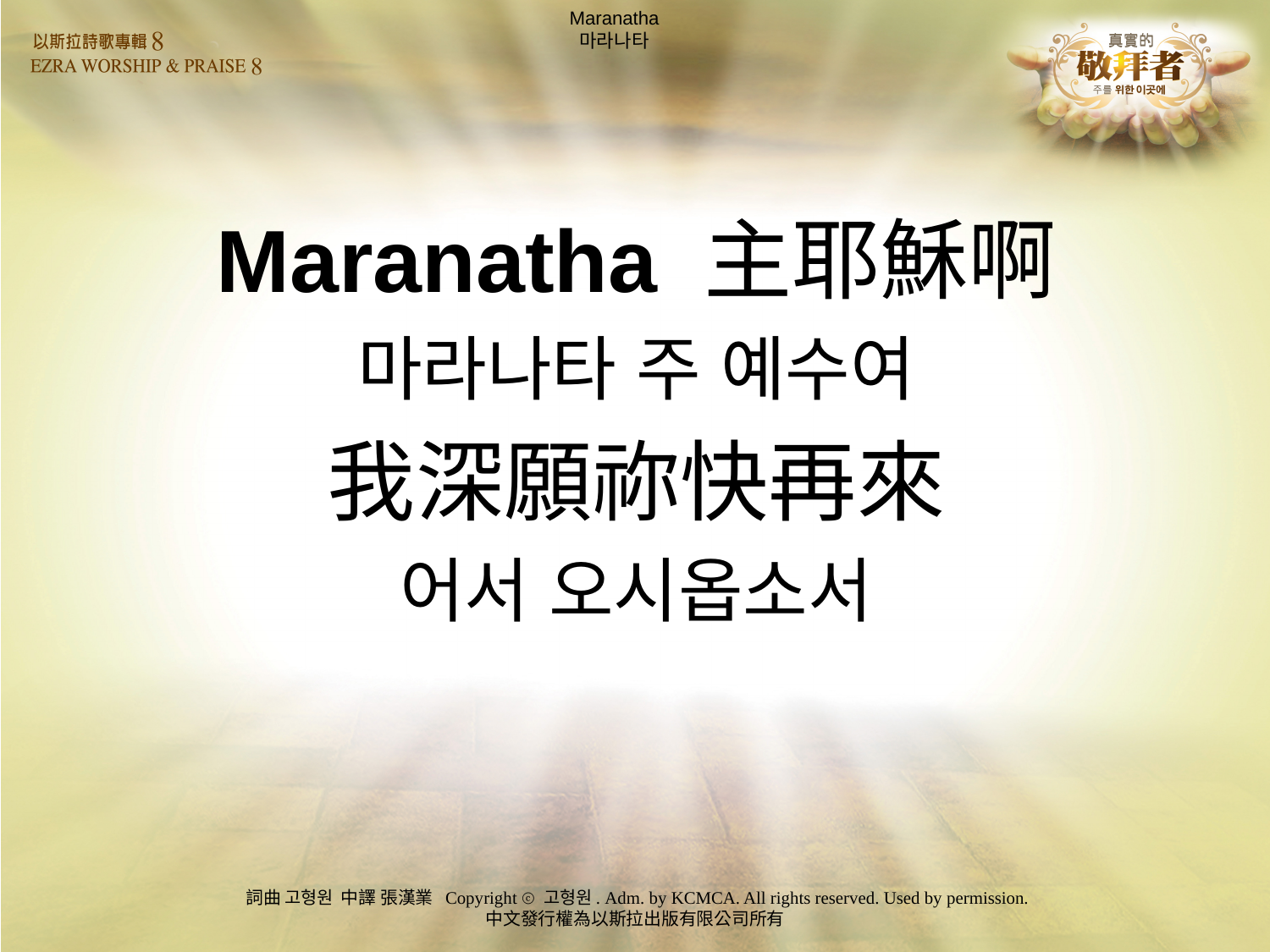

# Maranatha 마라나타
Maranatha 主耶穌啊
마라나타 주 예수여
我深願祢快再來
어서 오시옵소서
詞曲 고형원  中譯 張漢業  Copyright ⓒ 고형원. Adm. by KCMCA. All rights reserved. Used by permission.
中文發行權為以斯拉出版有限公司所有